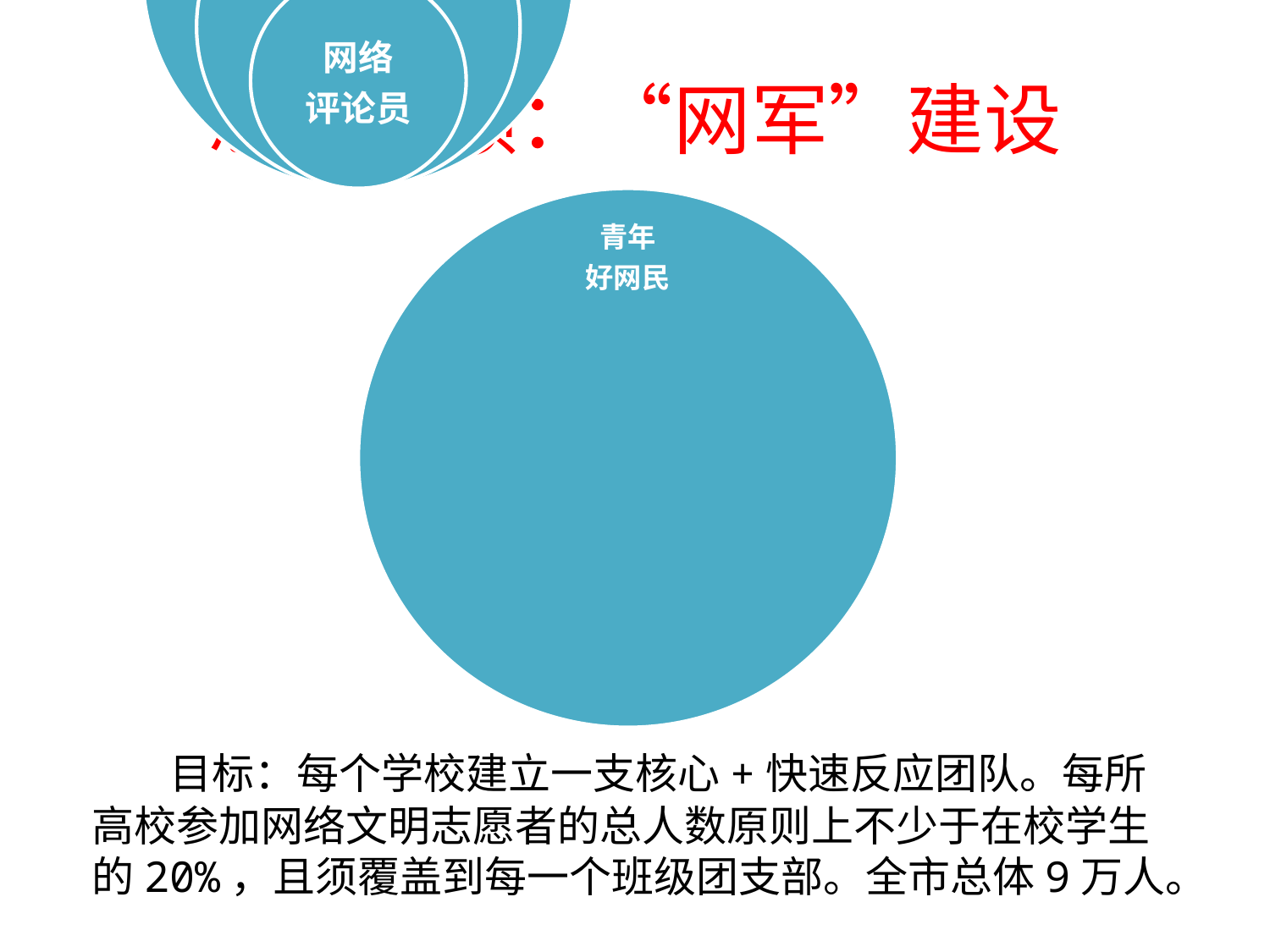

# 思想引领：“网军”建设
青年
好网民
网络文明志愿者
网络
网络
评论员
      目标：每个学校建立一支核心+快速反应团队。每所高校参加网络文明志愿者的总人数原则上不少于在校学生的20%，且须覆盖到每一个班级团支部。全市总体9万人。